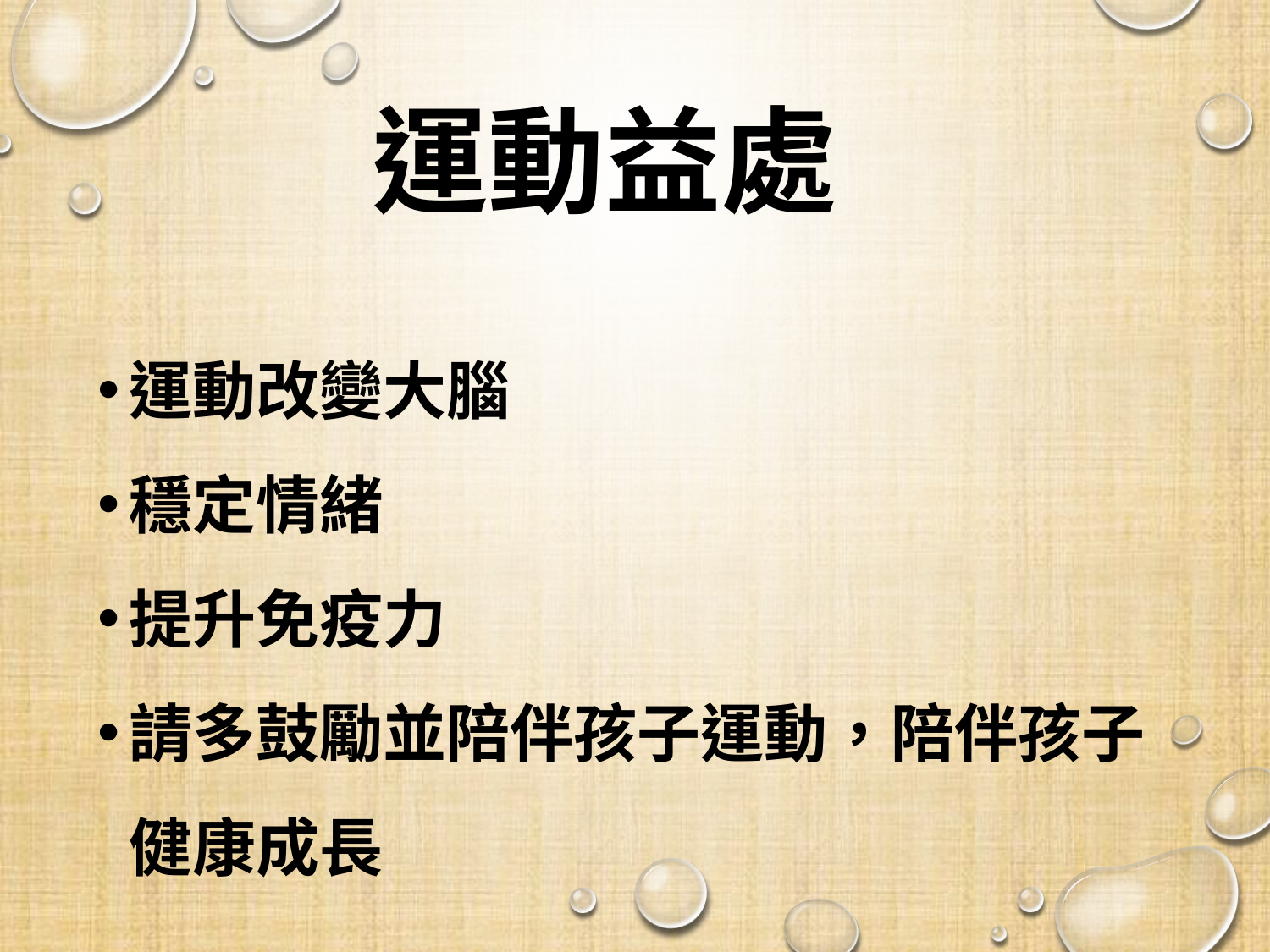

# 運動益處
運動改變大腦
穩定情緒
提升免疫力
請多鼓勵並陪伴孩子運動，陪伴孩子健康成長